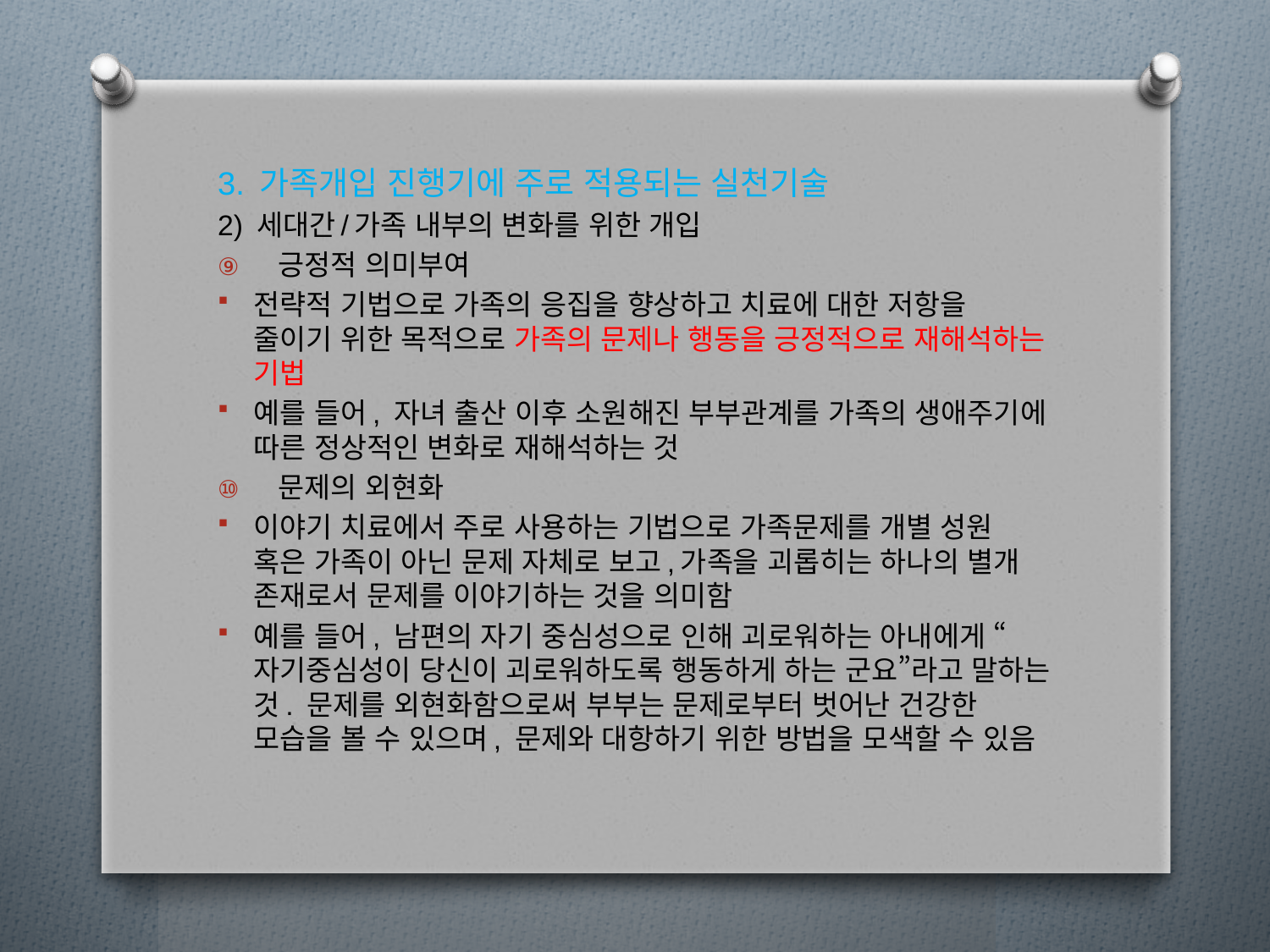

3. 가족개입 진행기에 주로 적용되는 실천기술
2) 세대간/가족 내부의 변화를 위한 개입
긍정적 의미부여
전략적 기법으로 가족의 응집을 향상하고 치료에 대한 저항을 줄이기 위한 목적으로 가족의 문제나 행동을 긍정적으로 재해석하는 기법
예를 들어, 자녀 출산 이후 소원해진 부부관계를 가족의 생애주기에 따른 정상적인 변화로 재해석하는 것
문제의 외현화
이야기 치료에서 주로 사용하는 기법으로 가족문제를 개별 성원 혹은 가족이 아닌 문제 자체로 보고,가족을 괴롭히는 하나의 별개 존재로서 문제를 이야기하는 것을 의미함
예를 들어, 남편의 자기 중심성으로 인해 괴로워하는 아내에게 “자기중심성이 당신이 괴로워하도록 행동하게 하는 군요”라고 말하는 것. 문제를 외현화함으로써 부부는 문제로부터 벗어난 건강한 모습을 볼 수 있으며, 문제와 대항하기 위한 방법을 모색할 수 있음